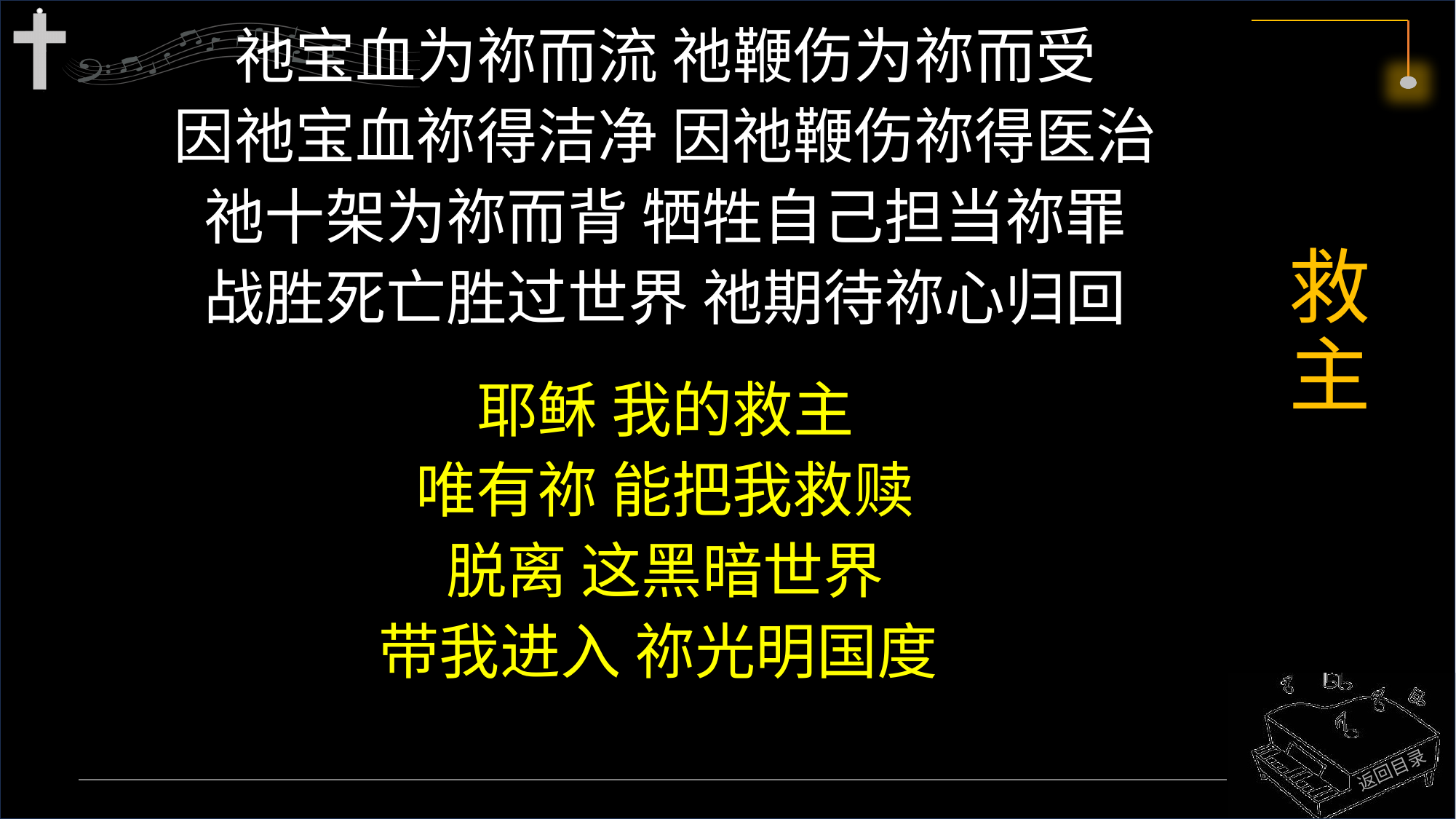

祂宝血为祢而流 祂鞭伤为祢而受
因祂宝血祢得洁净 因祂鞭伤祢得医治
祂十架为祢而背 牺牲自己担当祢罪
战胜死亡胜过世界 祂期待祢心归回

耶稣 我的救主
唯有祢 能把我救赎
脱离 这黑暗世界
带我进入 祢光明国度
# 救主